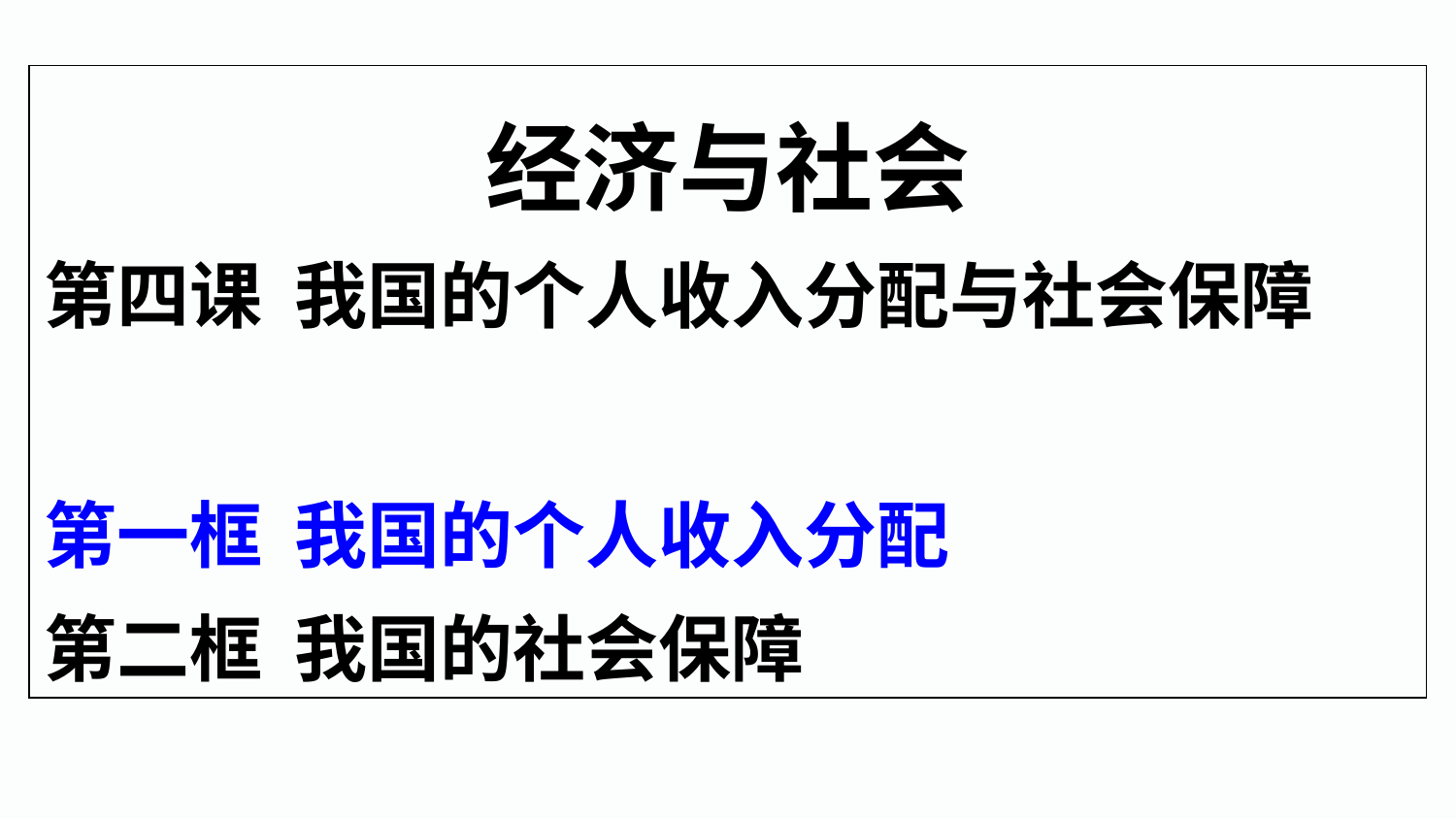

经济与社会
第四课  我国的个人收入分配与社会保障

第一框  我国的个人收入分配
第二框  我国的社会保障